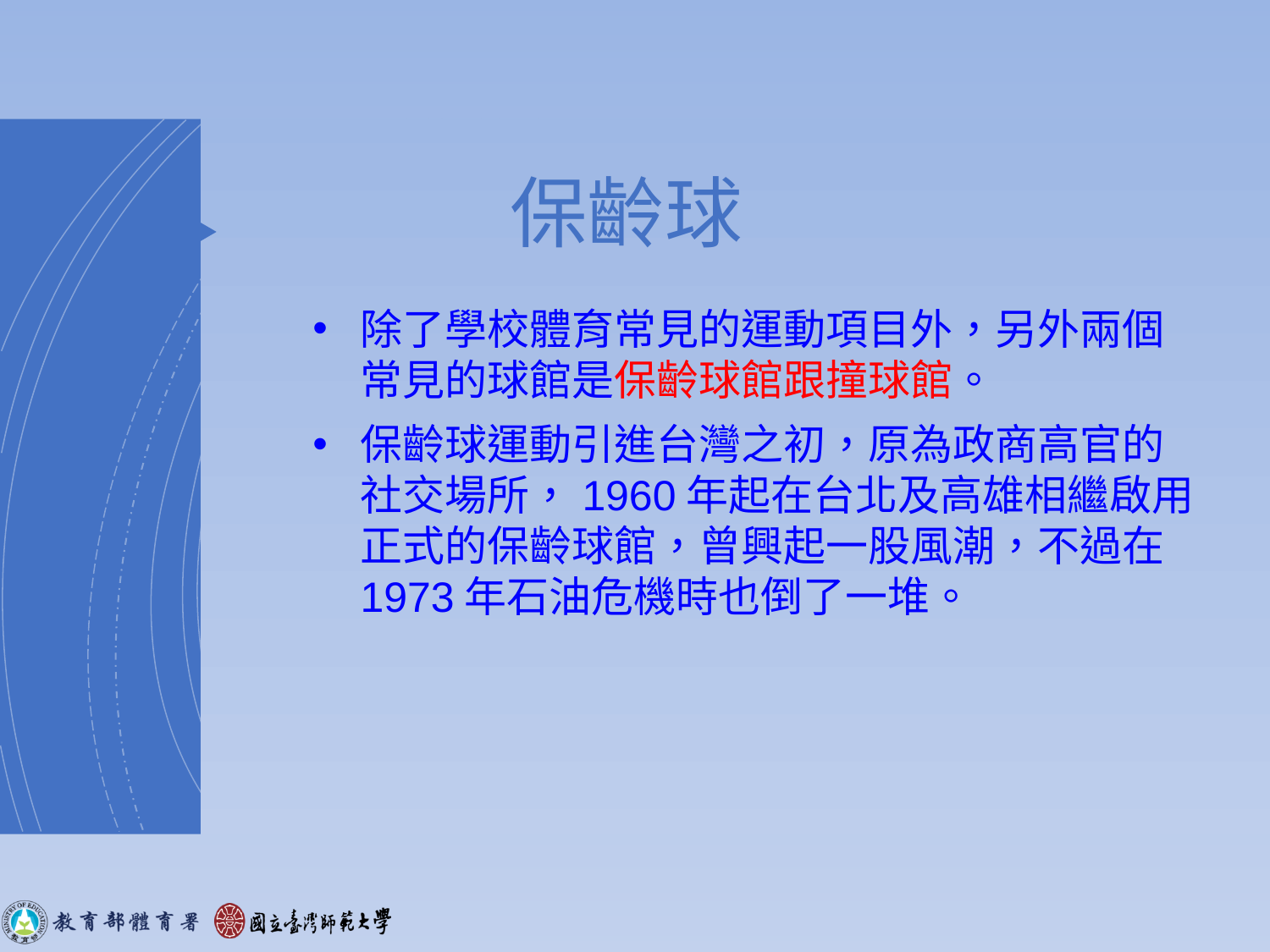

# 保齡球

除了學校體育常見的運動項目外，另外兩個常見的球館是保齡球館跟撞球館。
保齡球運動引進台灣之初，原為政商高官的社交場所，1960年起在台北及高雄相繼啟用正式的保齡球館，曾興起一股風潮，不過在1973年石油危機時也倒了一堆。